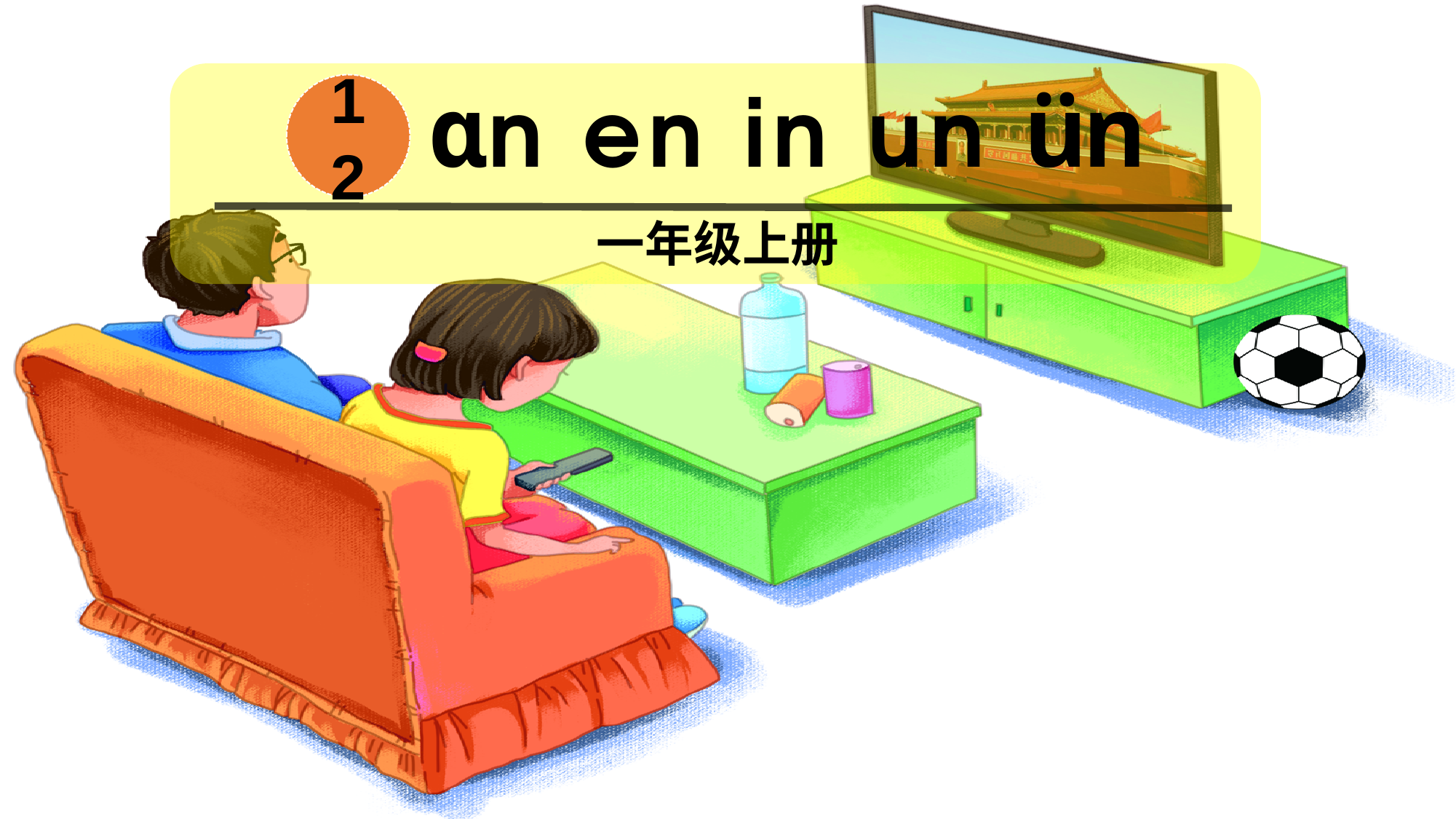

ɑn en in un ün

12
一年级上册